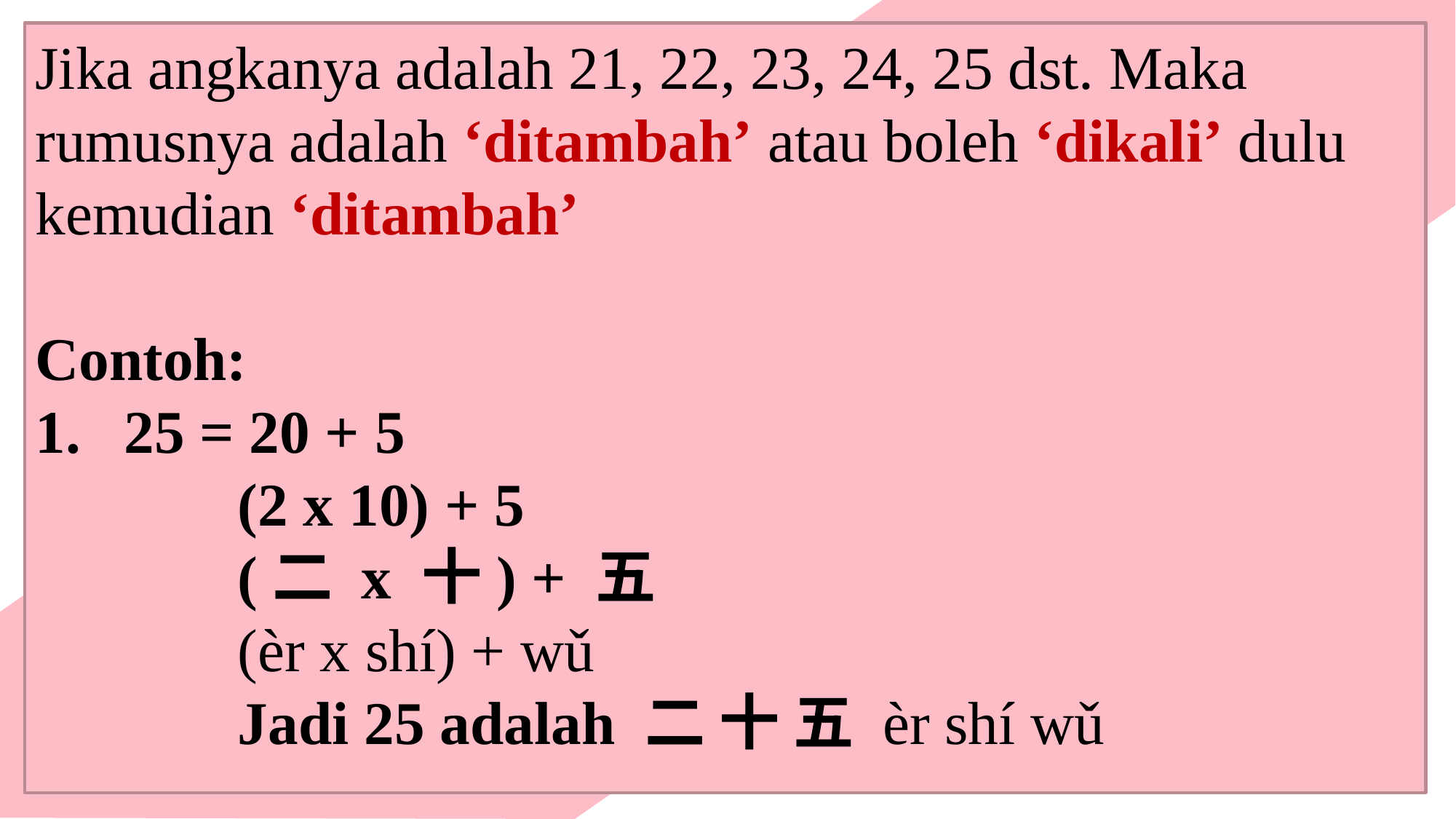

Jika angkanya adalah 21, 22, 23, 24, 25 dst. Maka rumusnya adalah ‘ditambah’ atau boleh ‘dikali’ dulu kemudian ‘ditambah’

Contoh:
25 = 20 + 5
(2 x 10) + 5
(二 x 十) + 五
(èr x shí) + wǔ
Jadi 25 adalah 二 十 五 èr shí wǔ